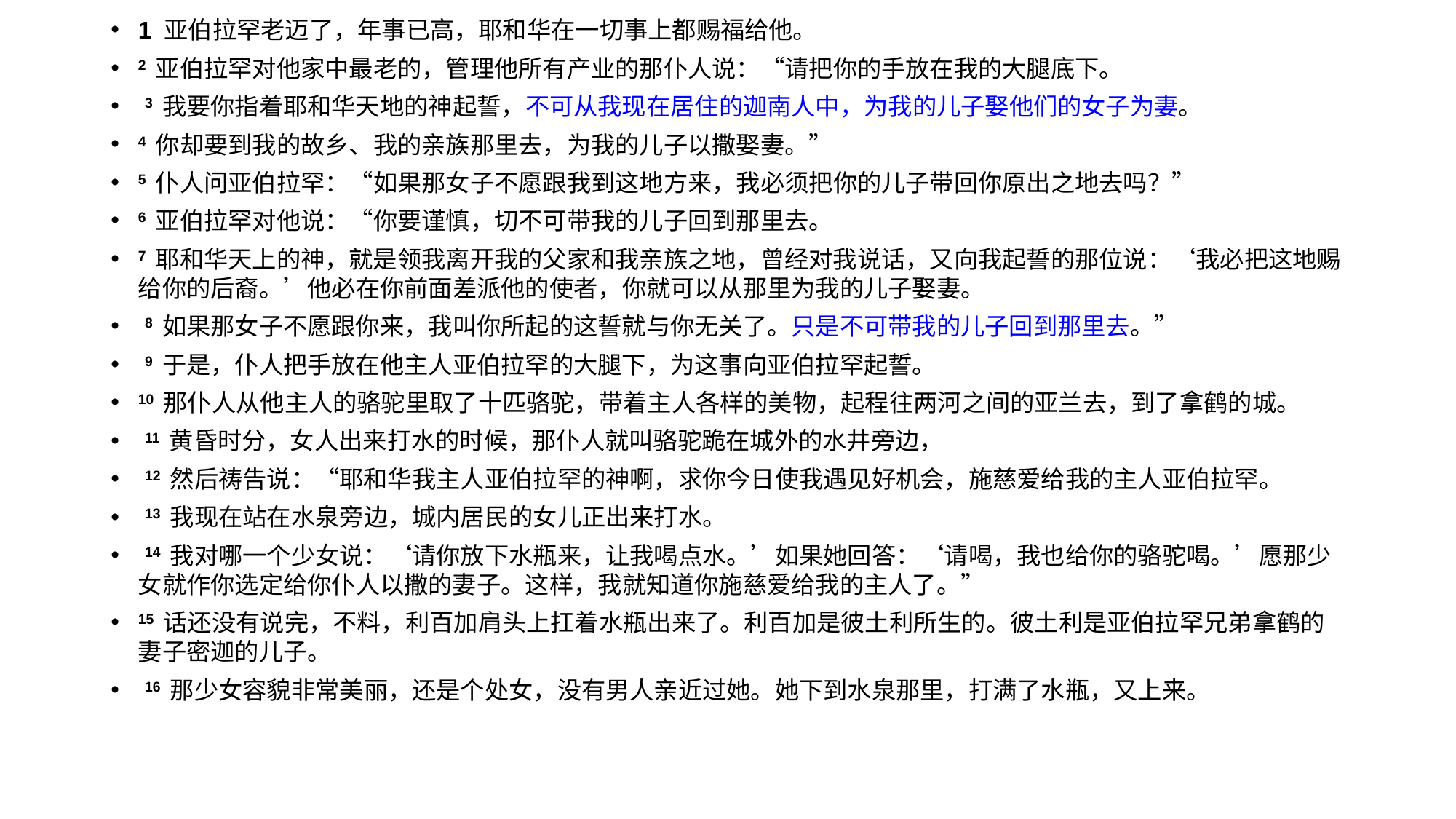

1 亚伯拉罕老迈了，年事已高，耶和华在一切事上都赐福给他。
2 亚伯拉罕对他家中最老的，管理他所有产业的那仆人说：“请把你的手放在我的大腿底下。
 3 我要你指着耶和华天地的神起誓，不可从我现在居住的迦南人中，为我的儿子娶他们的女子为妻。
4 你却要到我的故乡、我的亲族那里去，为我的儿子以撒娶妻。”
5 仆人问亚伯拉罕：“如果那女子不愿跟我到这地方来，我必须把你的儿子带回你原出之地去吗？”
6 亚伯拉罕对他说：“你要谨慎，切不可带我的儿子回到那里去。
7 耶和华天上的神，就是领我离开我的父家和我亲族之地，曾经对我说话，又向我起誓的那位说：‘我必把这地赐给你的后裔。’他必在你前面差派他的使者，你就可以从那里为我的儿子娶妻。
 8 如果那女子不愿跟你来，我叫你所起的这誓就与你无关了。只是不可带我的儿子回到那里去。”
 9 于是，仆人把手放在他主人亚伯拉罕的大腿下，为这事向亚伯拉罕起誓。
10 那仆人从他主人的骆驼里取了十匹骆驼，带着主人各样的美物，起程往两河之间的亚兰去，到了拿鹤的城。
 11 黄昏时分，女人出来打水的时候，那仆人就叫骆驼跪在城外的水井旁边，
 12 然后祷告说：“耶和华我主人亚伯拉罕的神啊，求你今日使我遇见好机会，施慈爱给我的主人亚伯拉罕。
 13 我现在站在水泉旁边，城内居民的女儿正出来打水。
 14 我对哪一个少女说：‘请你放下水瓶来，让我喝点水。’如果她回答：‘请喝，我也给你的骆驼喝。’愿那少女就作你选定给你仆人以撒的妻子。这样，我就知道你施慈爱给我的主人了。”
15 话还没有说完，不料，利百加肩头上扛着水瓶出来了。利百加是彼土利所生的。彼土利是亚伯拉罕兄弟拿鹤的妻子密迦的儿子。
 16 那少女容貌非常美丽，还是个处女，没有男人亲近过她。她下到水泉那里，打满了水瓶，又上来。